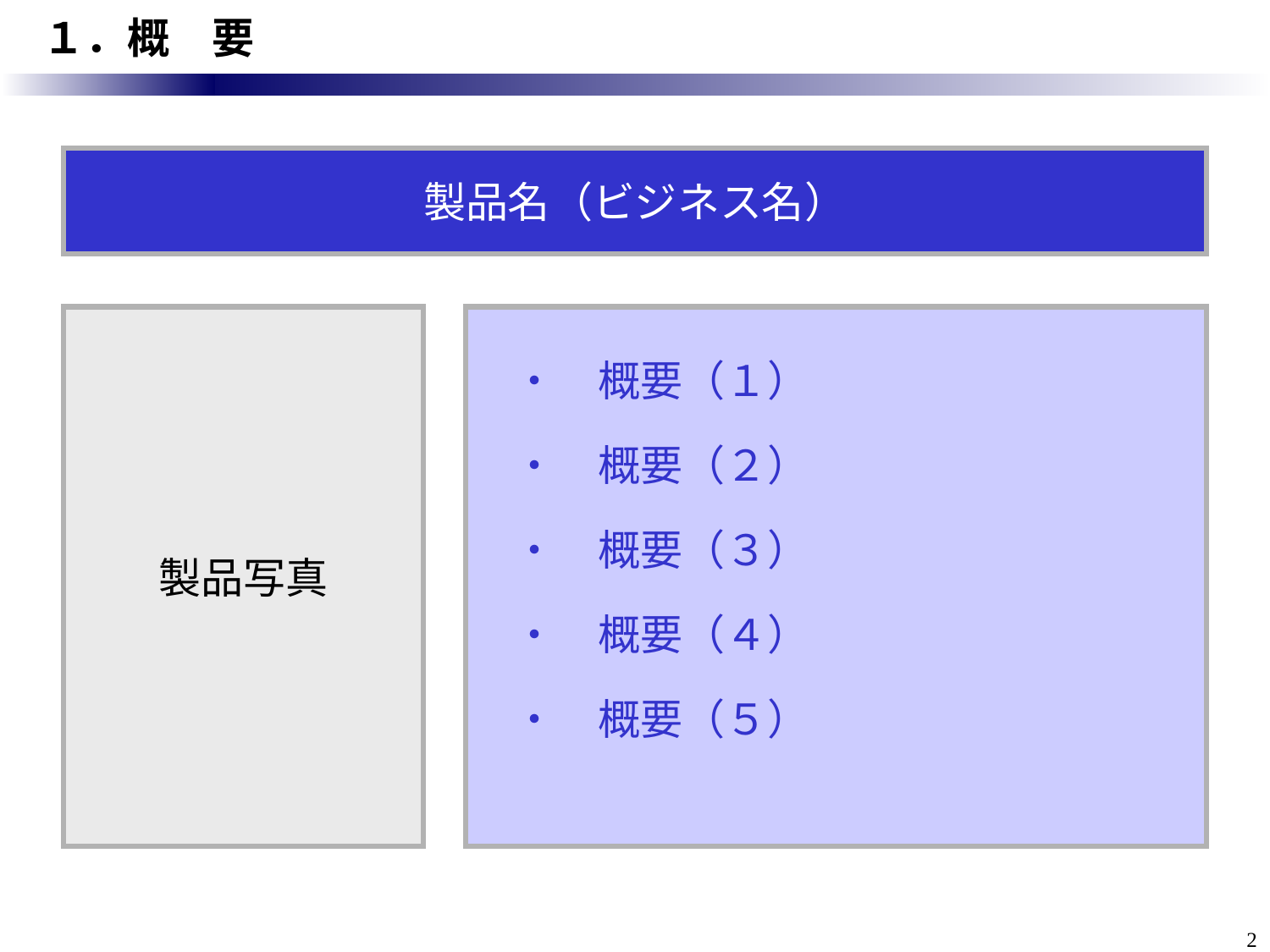

１．概　要
製品名（ビジネス名）
製品写真
・　概要（１）
・　概要（２）
・　概要（３）
・　概要（４）
・　概要（５）
2